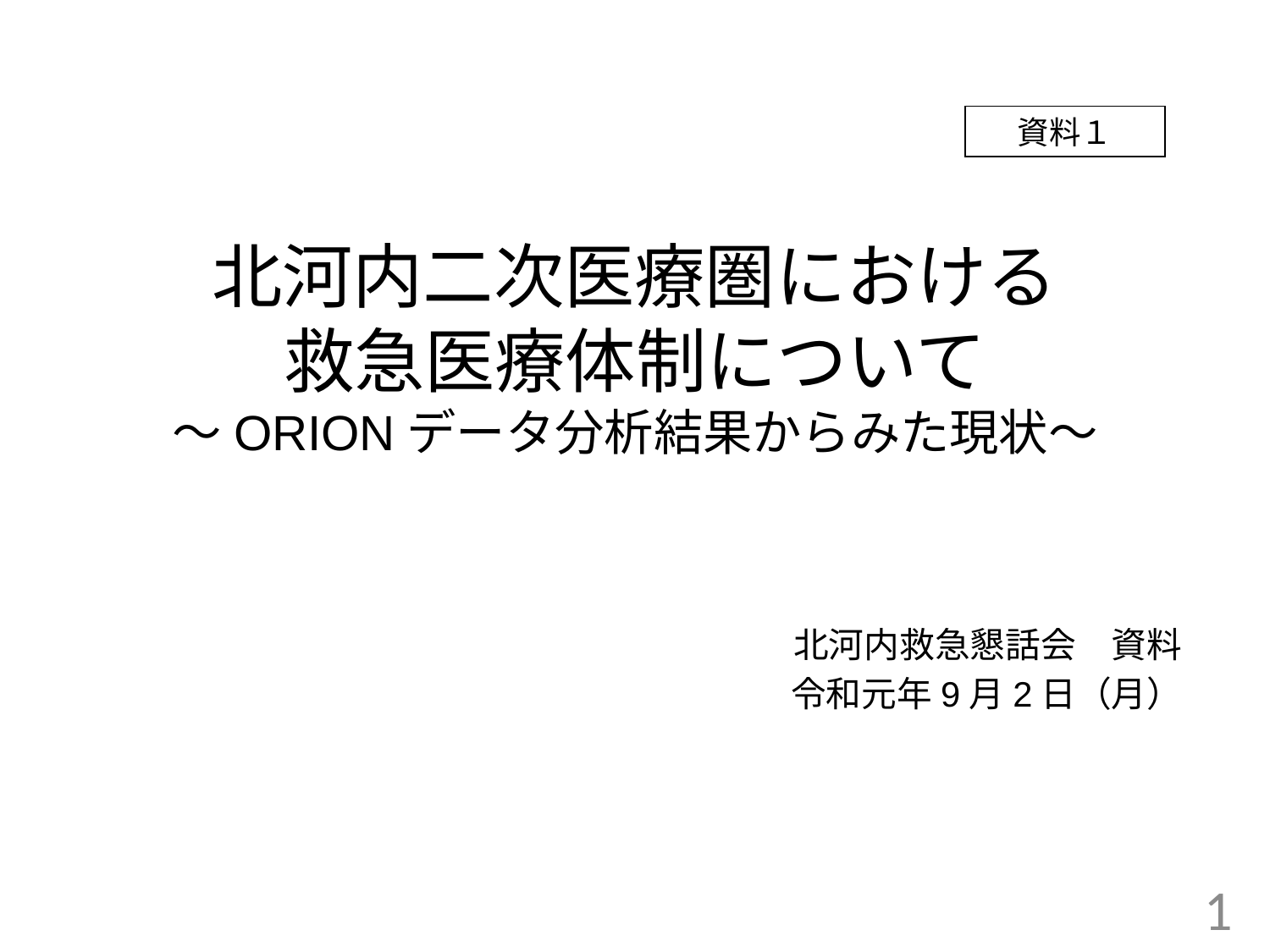

資料１
# 北河内二次医療圏における 救急医療体制について ～ORIONデータ分析結果からみた現状～
北河内救急懇話会　資料
　　令和元年9月2日（月）
1